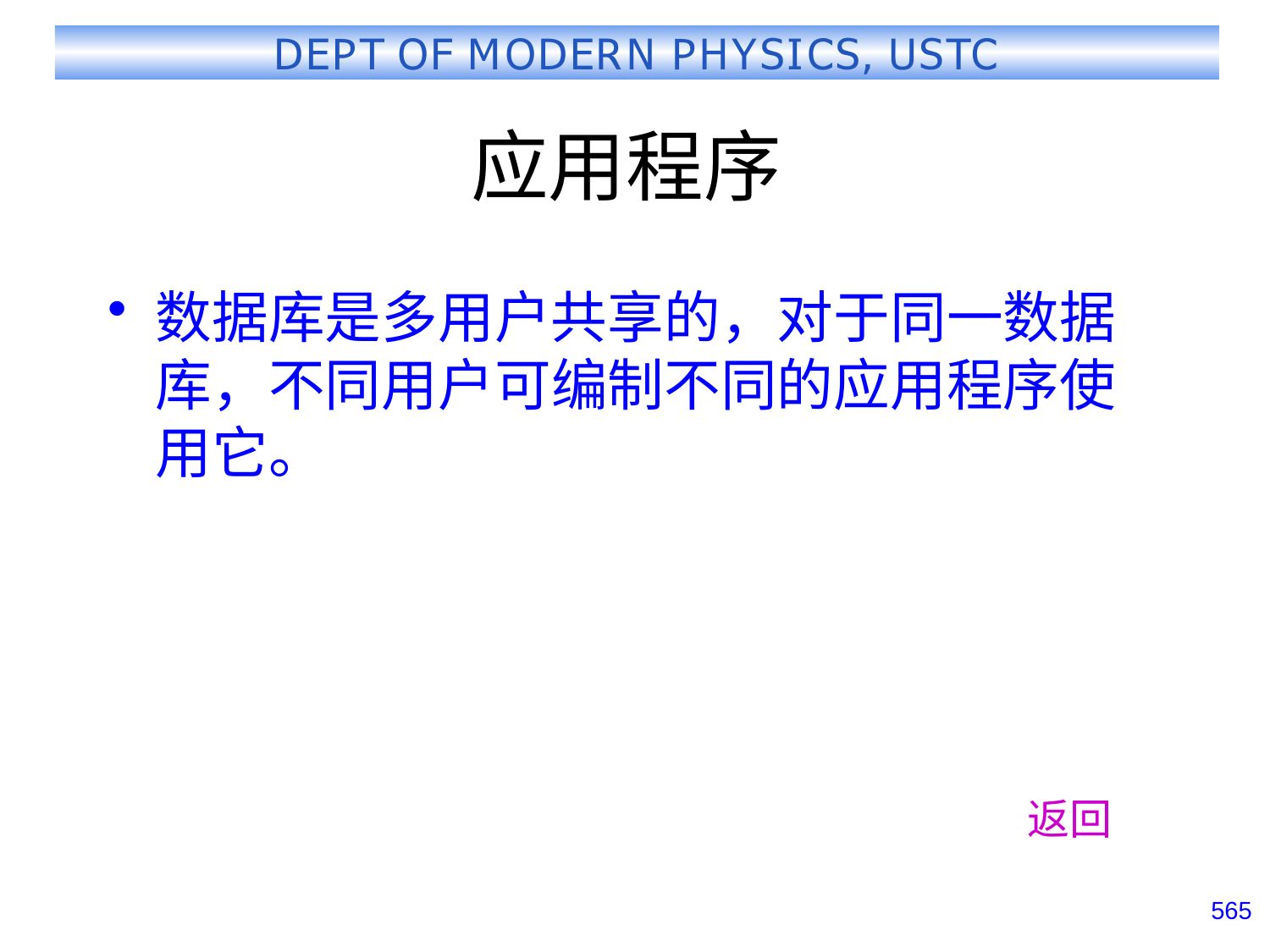

# 应用程序
数据库是多用户共享的，对于同一数据库，不同用户可编制不同的应用程序使用它。
返回